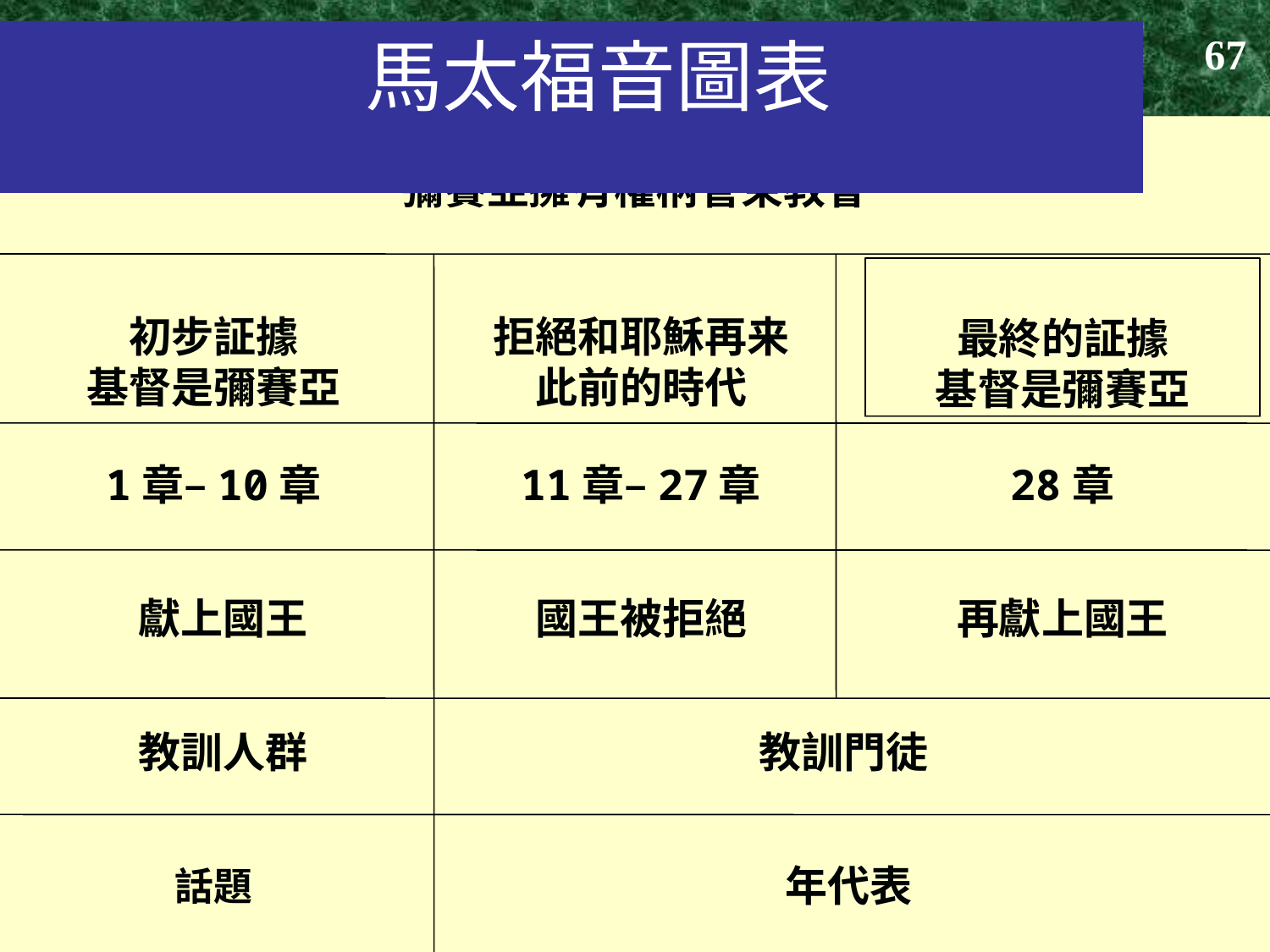

馬太福音圖表
67

彌賽亞擁有權柄管束教會

初步証據
基督是彌賽亞

拒絕和耶穌再来
此前的時代

最終的証據
基督是彌賽亞

1章–10章

11章–27章

28章

 獻上國王
國王被拒絕
再獻上國王
 教訓人群
教訓門徒

話題

年代表